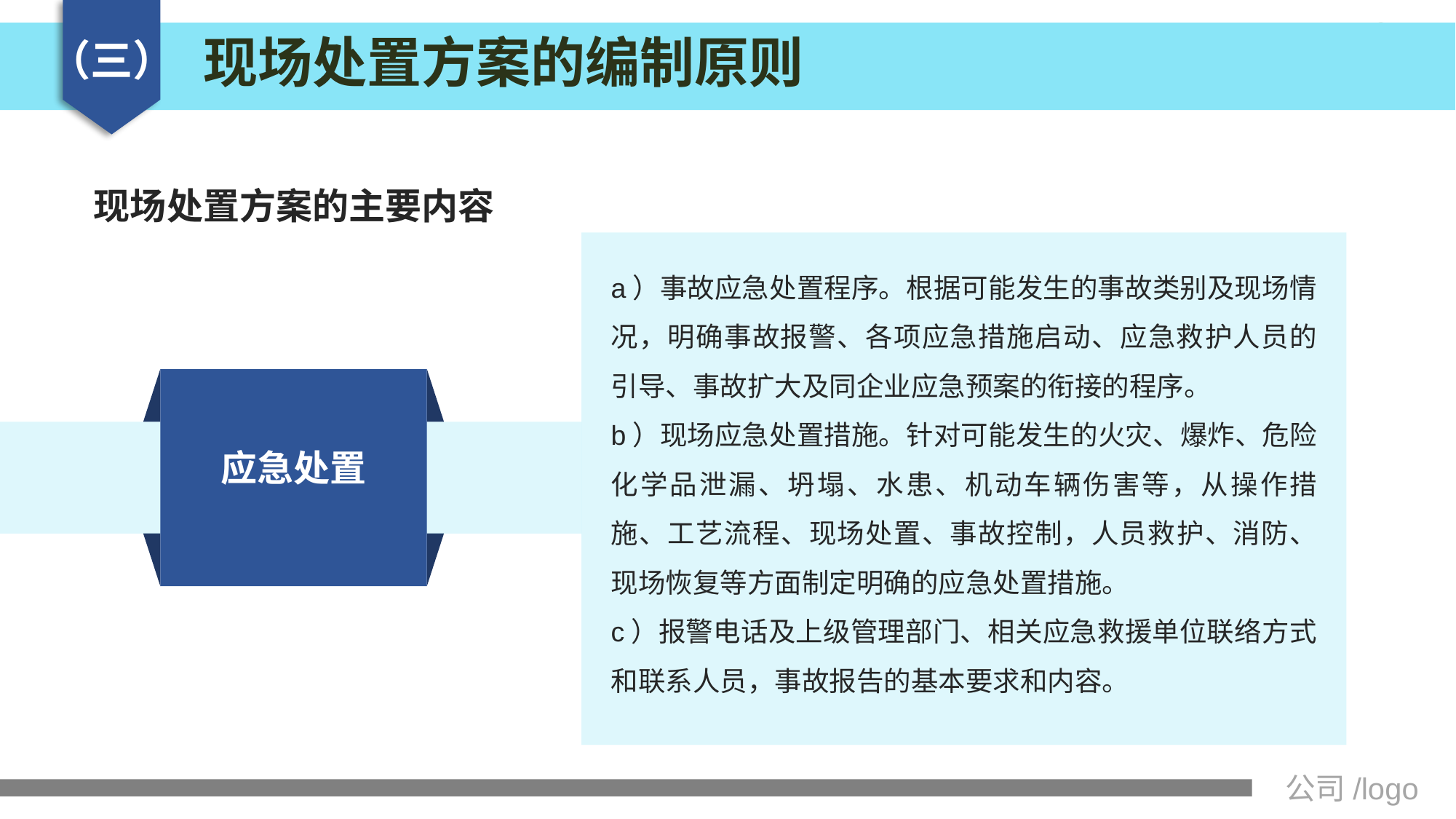

现场处置方案的编制原则
（三）
# 现场处置方案的主要内容

a）事故应急处置程序。根据可能发生的事故类别及现场情况，明确事故报警、各项应急措施启动、应急救护人员的引导、事故扩大及同企业应急预案的衔接的程序。
b）现场应急处置措施。针对可能发生的火灾、爆炸、危险化学品泄漏、坍塌、水患、机动车辆伤害等，从操作措施、工艺流程、现场处置、事故控制，人员救护、消防、现场恢复等方面制定明确的应急处置措施。
c）报警电话及上级管理部门、相关应急救援单位联络方式和联系人员，事故报告的基本要求和内容。

应急处置

公司/logo